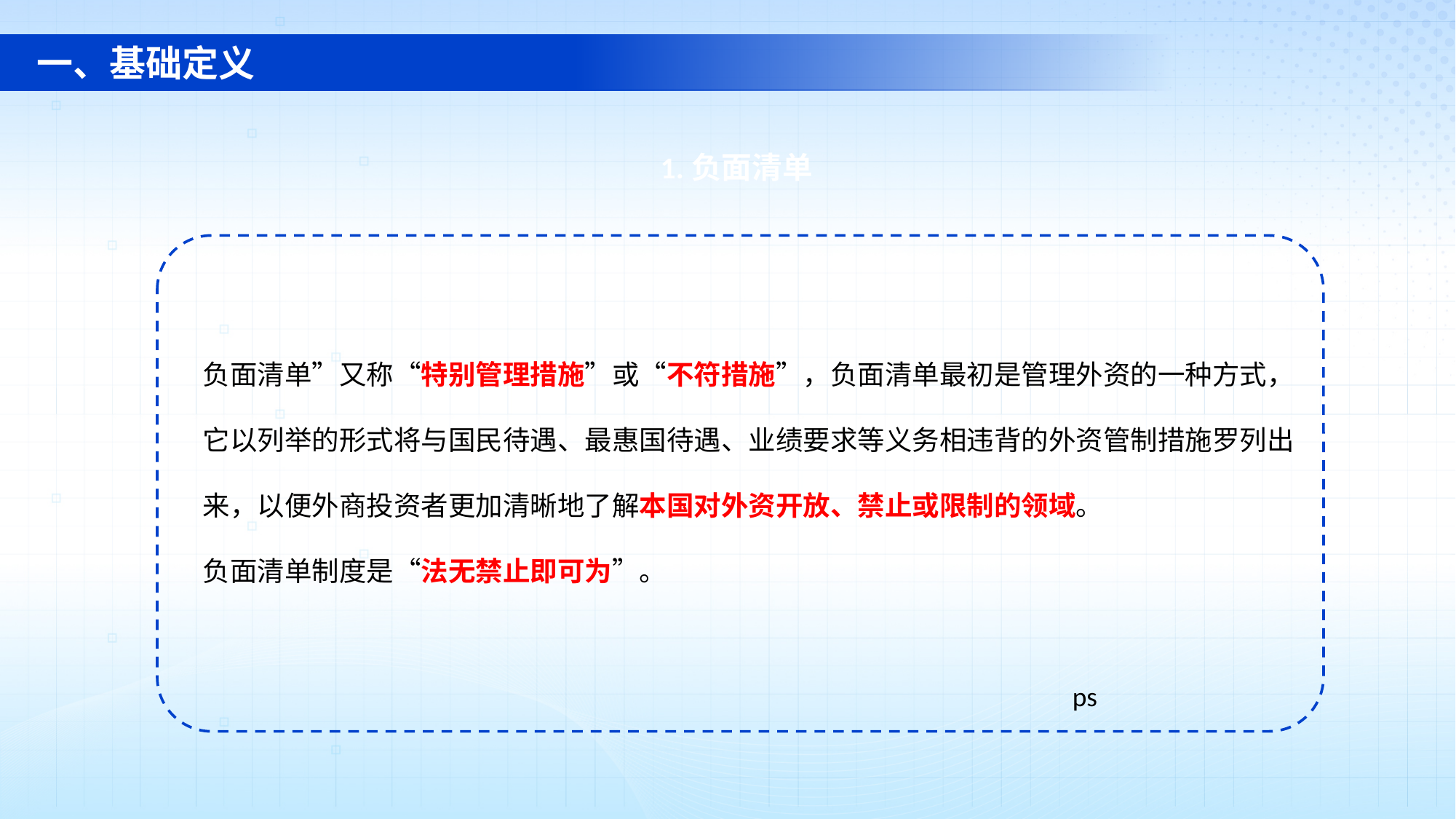

一、基础定义

1.负面清单

负面清单”又称“特别管理措施”或“不符措施”，负面清单最初是管理外资的一种方式，它以列举的形式将与国民待遇、最惠国待遇、业绩要求等义务相违背的外资管制措施罗列出来，以便外商投资者更加清晰地了解本国对外资开放、禁止或限制的领域。
负面清单制度是“法无禁止即可为”。
ps